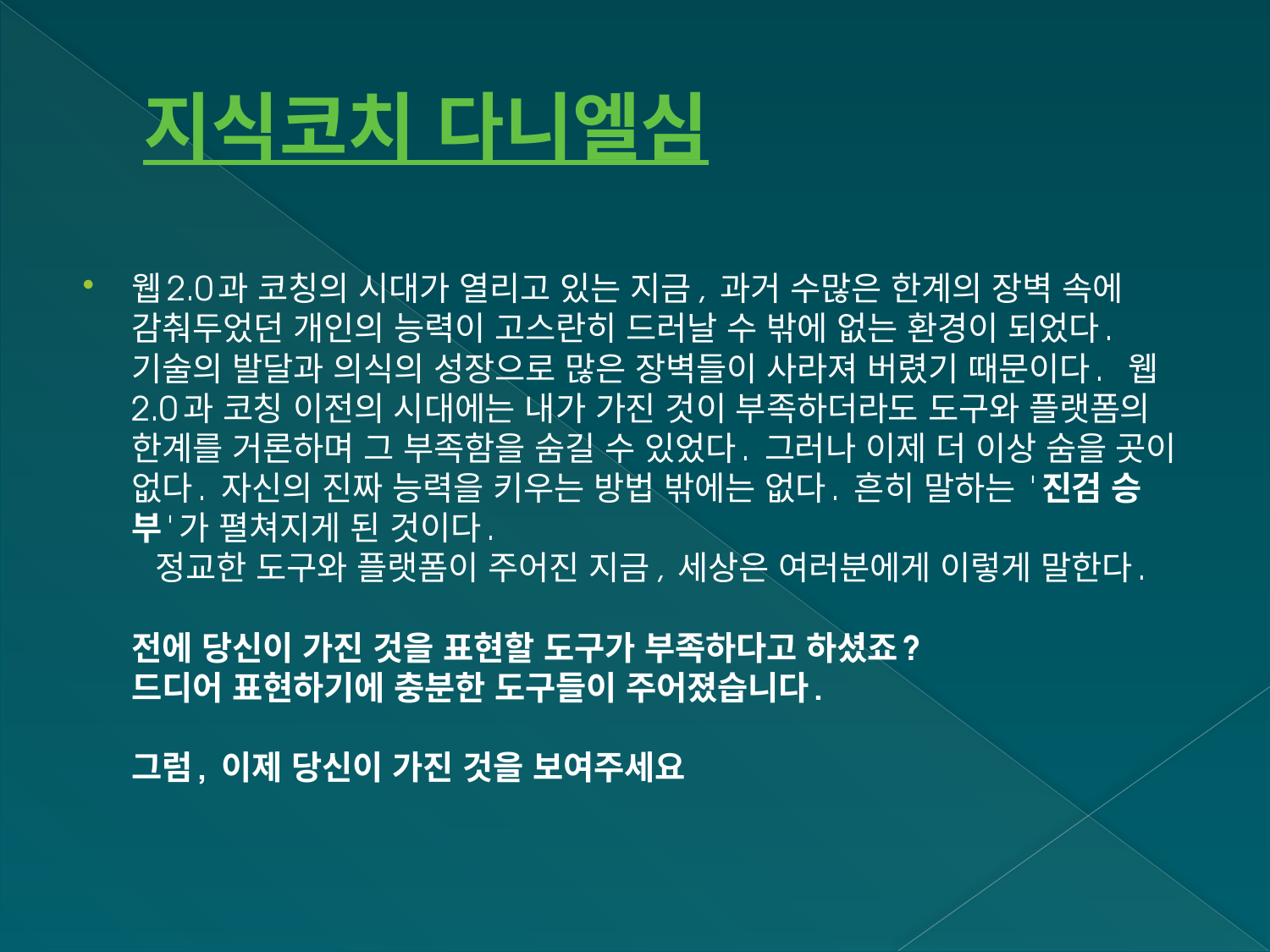

# 지식코치 다니엘심
웹2.0과 코칭의 시대가 열리고 있는 지금, 과거 수많은 한계의 장벽 속에 감춰두었던 개인의 능력이 고스란히 드러날 수 밖에 없는 환경이 되었다. 기술의 발달과 의식의 성장으로 많은 장벽들이 사라져 버렸기 때문이다.  웹2.0과 코칭 이전의 시대에는 내가 가진 것이 부족하더라도 도구와 플랫폼의 한계를 거론하며 그 부족함을 숨길 수 있었다. 그러나 이제 더 이상 숨을 곳이 없다. 자신의 진짜 능력을 키우는 방법 밖에는 없다. 흔히 말하는 '진검 승부'가 펼쳐지게 된 것이다.  
  정교한 도구와 플랫폼이 주어진 지금, 세상은 여러분에게 이렇게 말한다. 
전에 당신이 가진 것을 표현할 도구가 부족하다고 하셨죠? 
드디어 표현하기에 충분한 도구들이 주어졌습니다. 
그럼, 이제 당신이 가진 것을 보여주세요